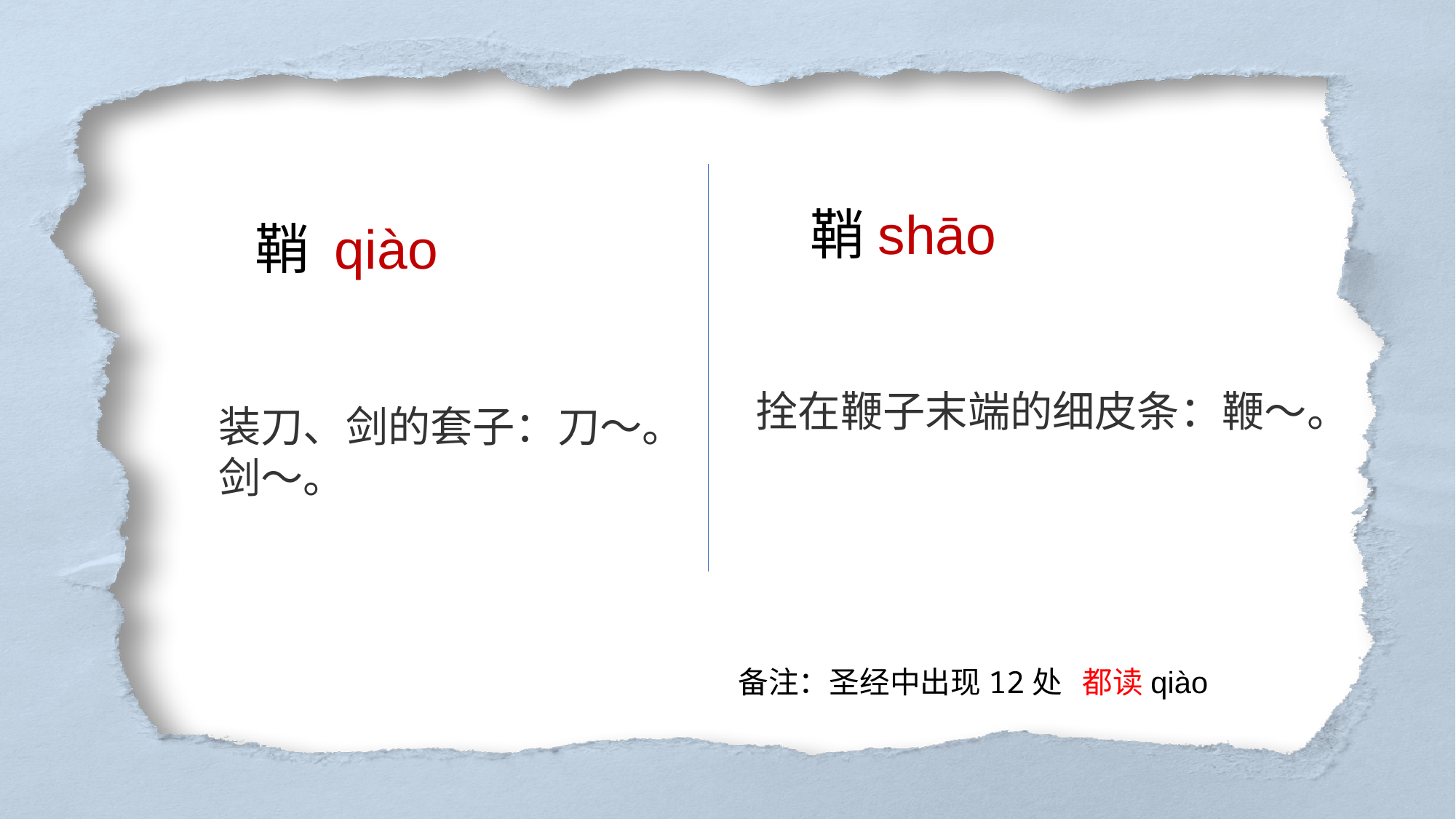

鞘shāo

拴在鞭子末端的细皮条：鞭～。
鞘 qiào

装刀、剑的套子：刀～。剑～。

备注：圣经中出现12处   都读qiào